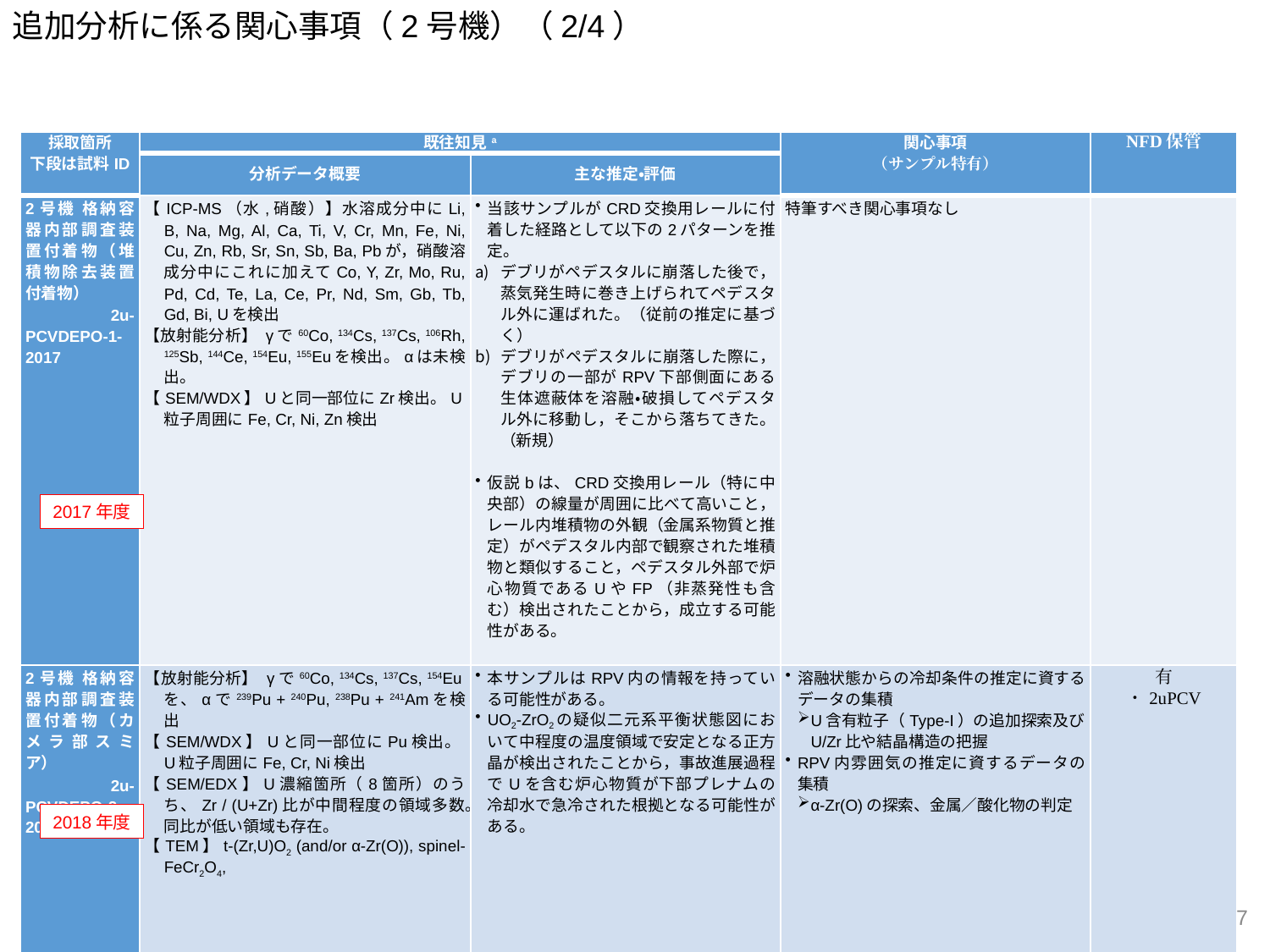

追加分析に係る関心事項（2号機）（2/4）
| 採取箇所 下段は試料ID | 既往知見a |  | 関心事項 （サンプル特有） | NFD保管 |
| --- | --- | --- | --- | --- |
|  | 分析データ概要 | 主な推定・評価 |  |  |
| 2号機 格納容器内部調査装置付着物（堆積物除去装置付着物） 2u-PCVDEPO-1-2017 | 【ICP-MS（水,硝酸）】水溶成分中にLi, B, Na, Mg, Al, Ca, Ti, V, Cr, Mn, Fe, Ni, Cu, Zn, Rb, Sr, Sn, Sb, Ba, Pbが，硝酸溶成分中にこれに加えてCo, Y, Zr, Mo, Ru, Pd, Cd, Te, La, Ce, Pr, Nd, Sm, Gb, Tb, Gd, Bi, Uを検出 【放射能分析】 γで60Co, 134Cs, 137Cs, 106Rh, 125Sb, 144Ce, 154Eu, 155Euを検出。αは未検出。 【SEM/WDX】Uと同一部位にZr検出。U粒子周囲にFe, Cr, Ni, Zn検出 | 当該サンプルがCRD交換用レールに付着した経路として以下の2パターンを推定。 デブリがペデスタルに崩落した後で，蒸気発生時に巻き上げられてペデスタル外に運ばれた。（従前の推定に基づく） デブリがペデスタルに崩落した際に，デブリの一部がRPV下部側面にある生体遮蔽体を溶融・破損してペデスタル外に移動し，そこから落ちてきた。（新規） 仮説bは、CRD交換用レール（特に中央部）の線量が周囲に比べて高いこと，レール内堆積物の外観（金属系物質と推定）がペデスタル内部で観察された堆積物と類似すること，ペデスタル外部で炉心物質であるUやFP（非蒸発性も含む）検出されたことから，成立する可能性がある。 | 特筆すべき関心事項なし |  |
| 2号機 格納容器内部調査装置付着物（カメラ部スミア） 2u-PCVDEPO-2-2018 | 【放射能分析】 γで60Co, 134Cs, 137Cs, 154Euを、αで239Pu + 240Pu, 238Pu + 241Amを検出 【SEM/WDX】Uと同一部位にPu検出。U粒子周囲にFe, Cr, Ni検出 【SEM/EDX】U濃縮箇所（8箇所）のうち、Zr / (U+Zr)比が中間程度の領域多数。同比が低い領域も存在。 【TEM】t-(Zr,U)O2 (and/or α-Zr(O)), spinel-FeCr2O4, | 本サンプルはRPV内の情報を持っている可能性がある。 UO2-ZrO2の疑似二元系平衡状態図において中程度の温度領域で安定となる正方晶が検出されたことから，事故進展過程でUを含む炉心物質が下部プレナムの冷却水で急冷された根拠となる可能性がある。 | 溶融状態からの冷却条件の推定に資するデータの集積 U含有粒子（Type-I）の追加探索及びU/Zr比や結晶構造の把握 RPV内雰囲気の推定に資するデータの集積 α-Zr(O)の探索、金属／酸化物の判定 | 有 ・2uPCV |
2017年度
2018年度
7